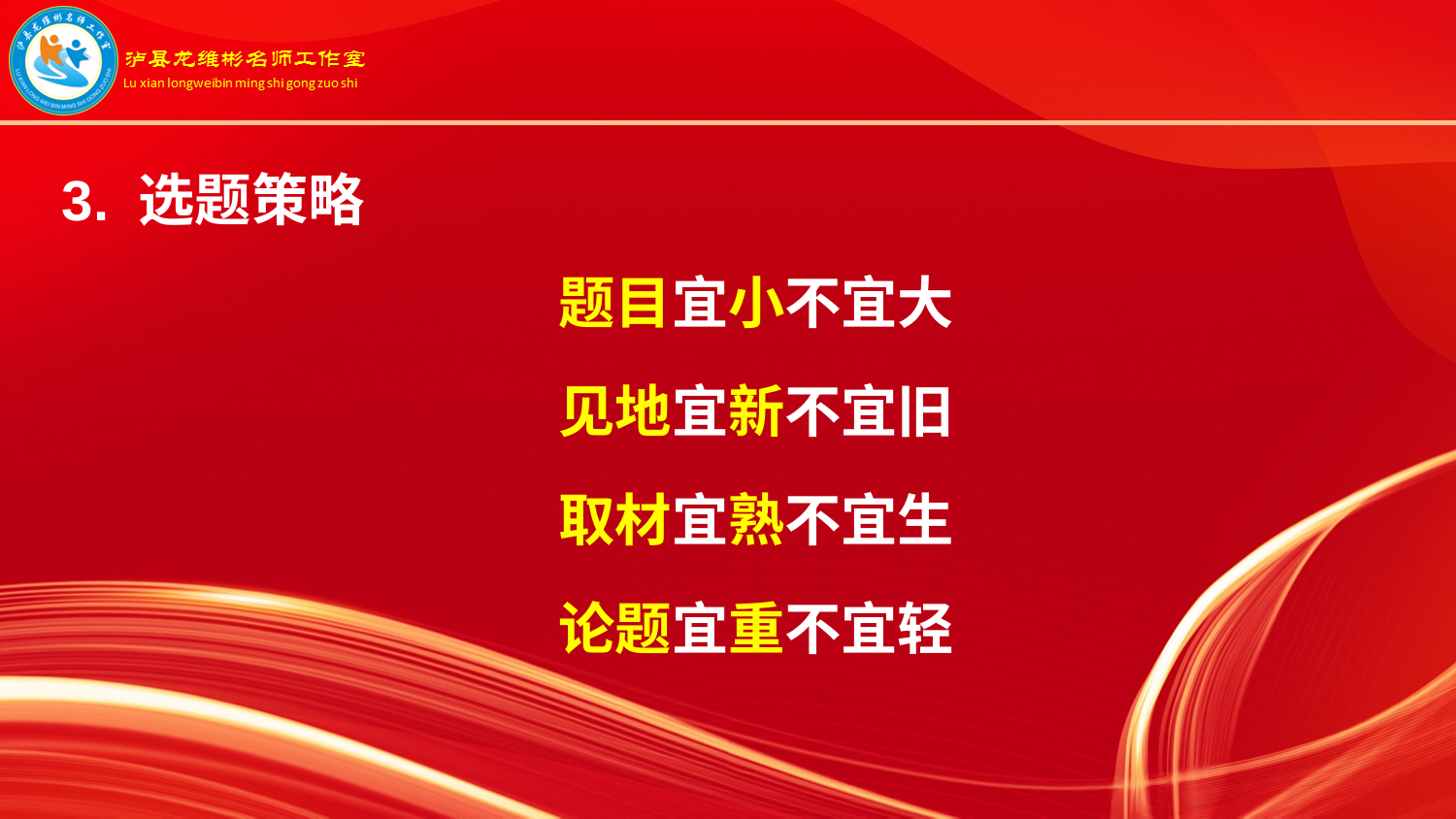

3. 选题策略
题目宜小不宜大
见地宜新不宜旧
取材宜熟不宜生
论题宜重不宜轻